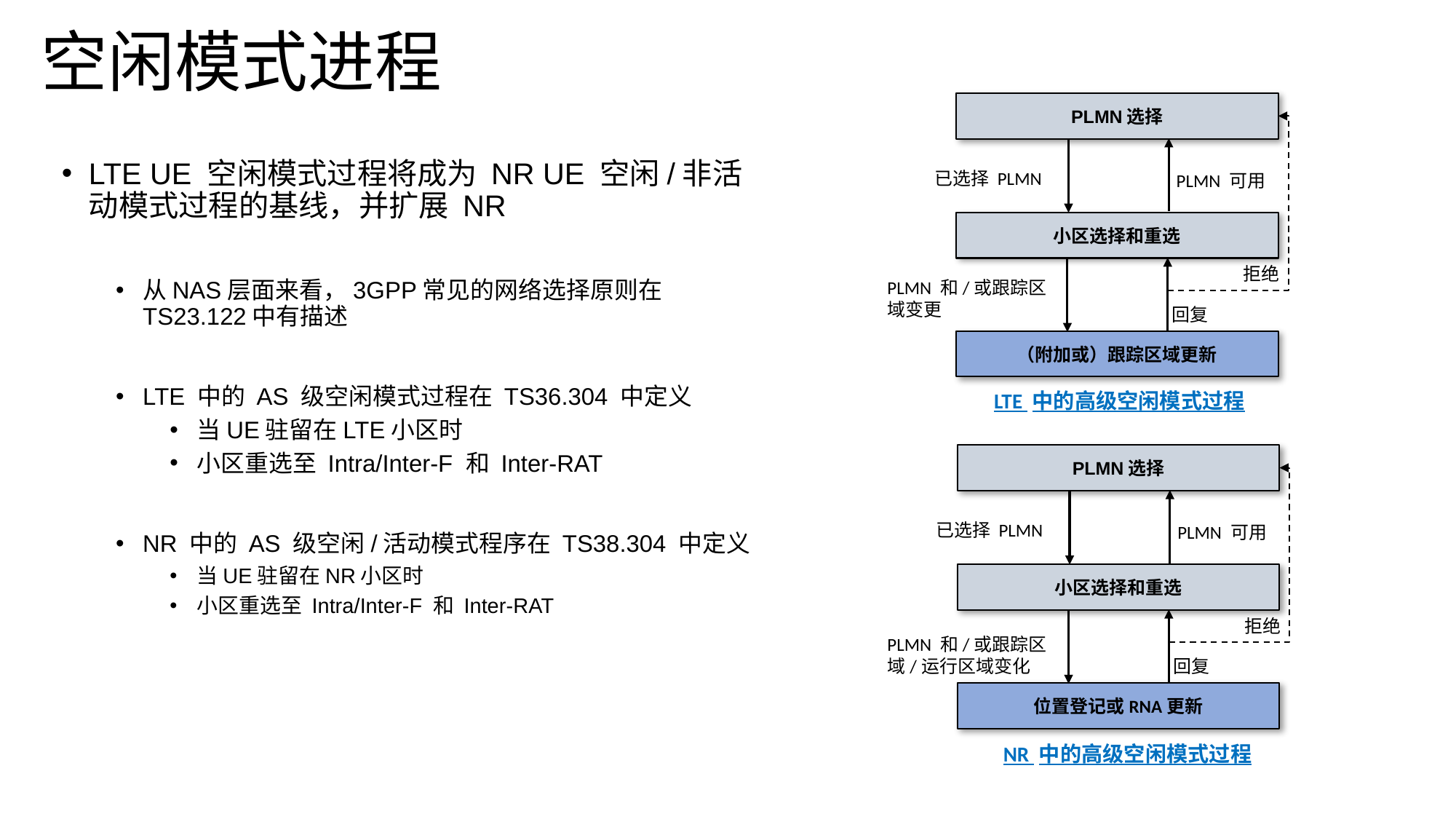

# 空闲模式进程
PLMN选择
LTE UE 空闲模式过程将成为 NR UE 空闲/非活动模式过程的基线，并扩展 NR

从NAS层面来看，3GPP常见的网络选择原则在TS23.122中有描述

LTE 中的 AS 级空闲模式过程在 TS36.304 中定义
当UE驻留在LTE小区时
小区重选至 Intra/Inter-F 和 Inter-RAT

NR 中的 AS 级空闲/活动模式程序在 TS38.304 中定义
当UE驻留在NR小区时
小区重选至 Intra/Inter-F 和 Inter-RAT

已选择 PLMN
PLMN 可用
小区选择和重选
拒绝
PLMN 和/或跟踪区域变更
回复
（附加或）跟踪区域更新
LTE 中的高级空闲模式过程
PLMN选择
已选择 PLMN
PLMN 可用
小区选择和重选
拒绝
PLMN 和/或跟踪区域/运行区域变化
回复
位置登记或RNA更新
NR 中的高级空闲模式过程